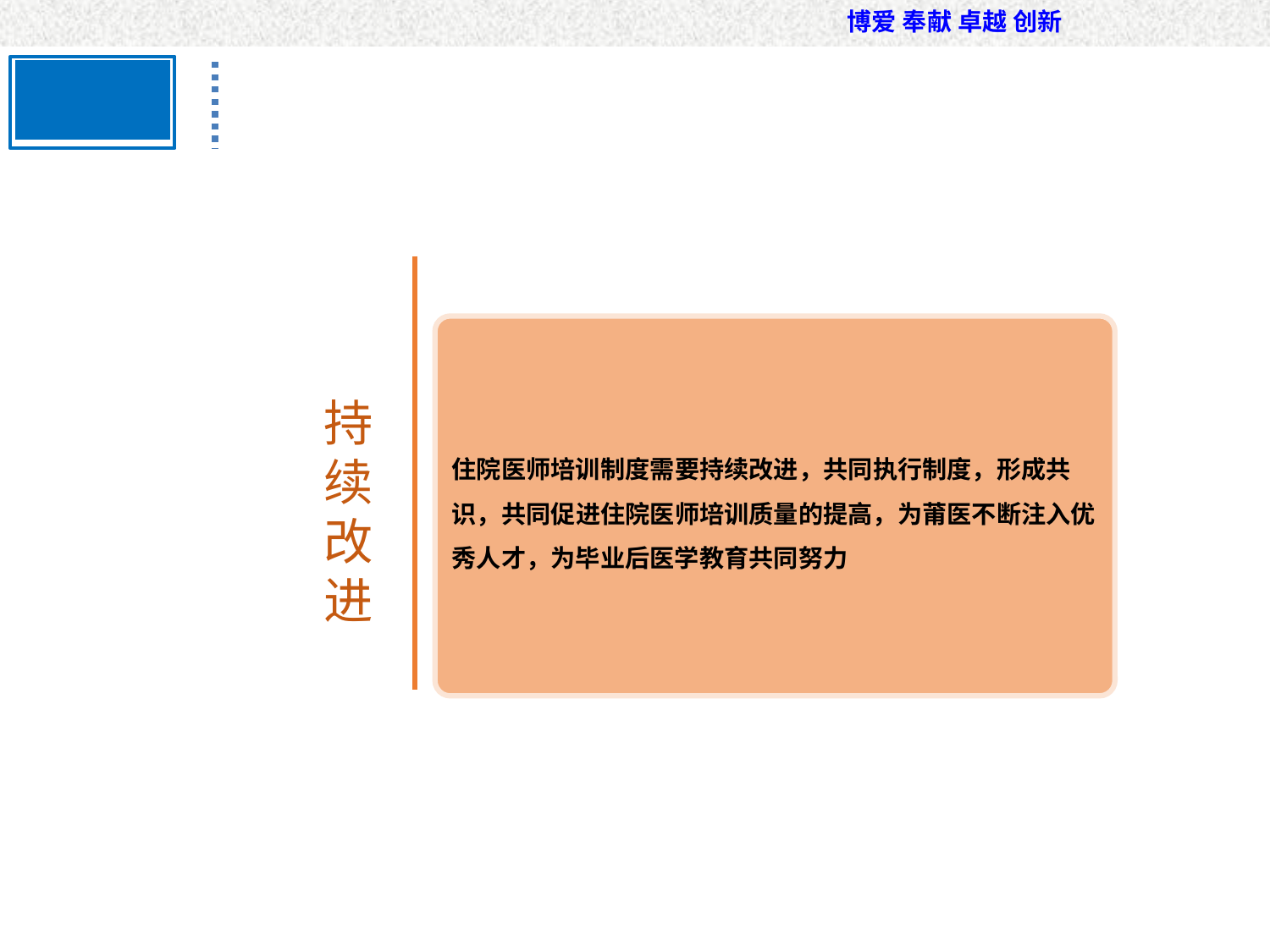

住院医师培训制度需要持续改进，共同执行制度，形成共识，共同促进住院医师培训质量的提高，为莆医不断注入优秀人才，为毕业后医学教育共同努力
持续改进